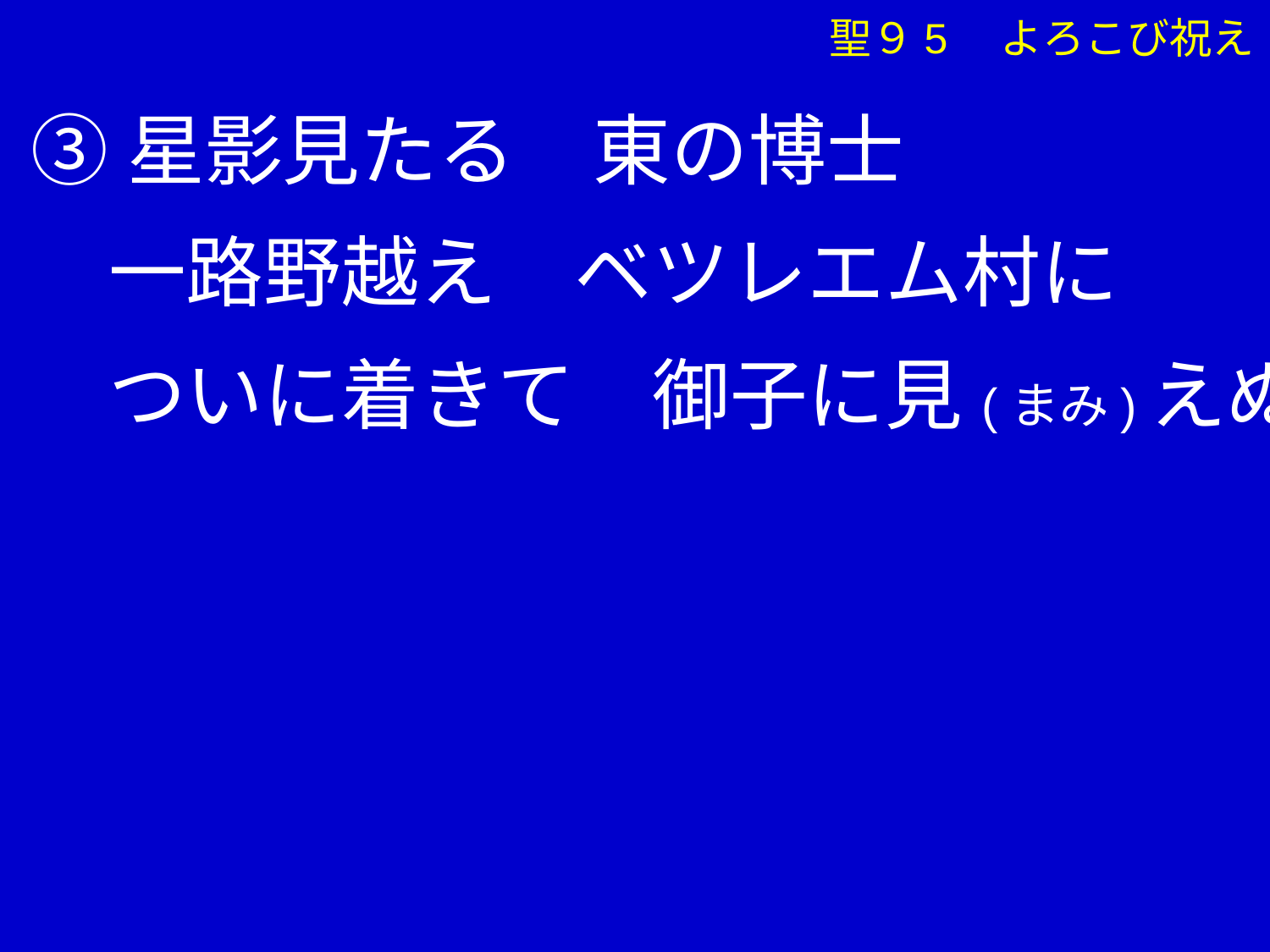

③星影見たる　東の博士
　一路野越え　ベツレエム村に
　ついに着きて　御子に見(まみ)えぬ

聖９5　よろこび祝え